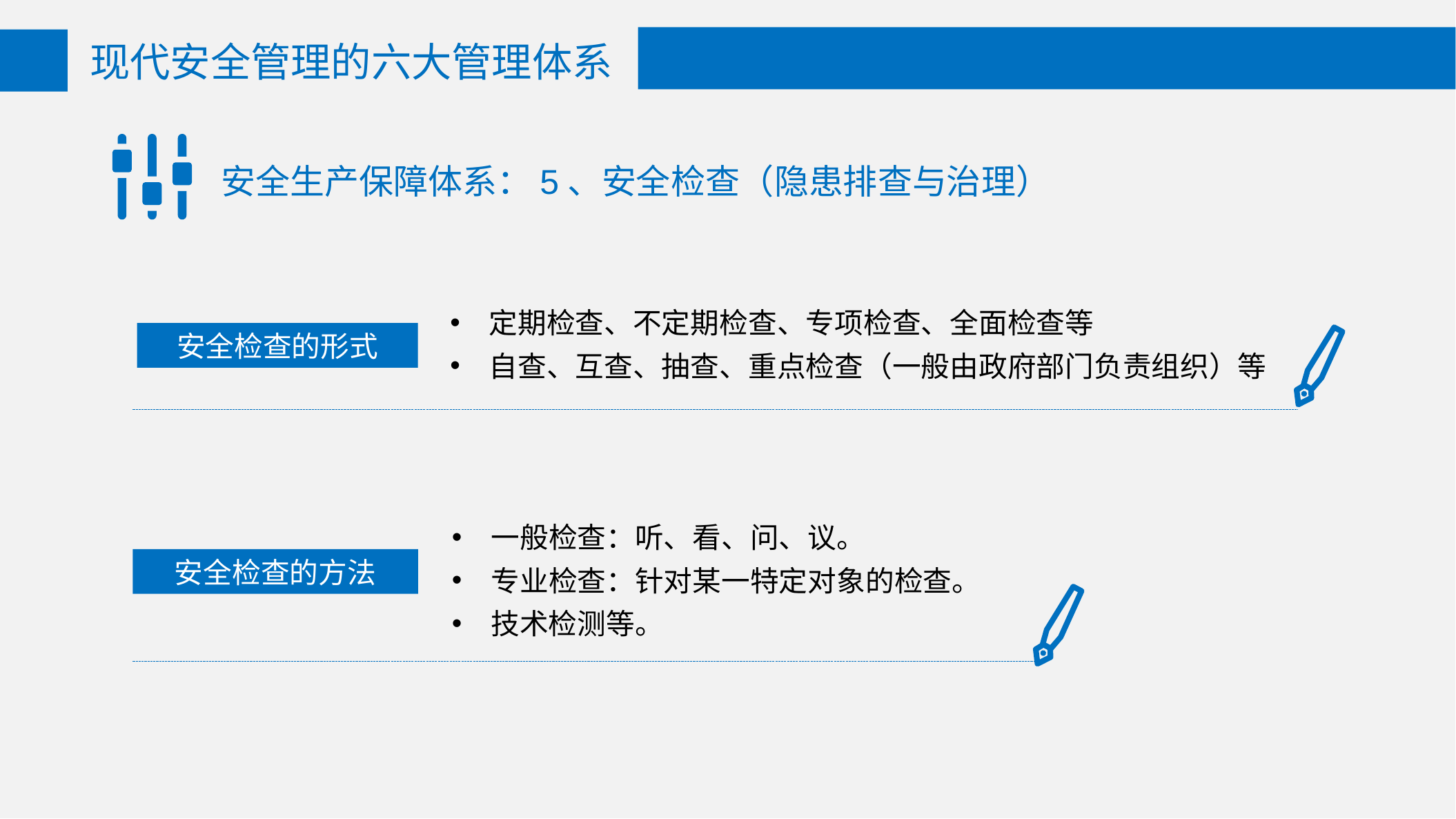

现代安全管理的六大管理体系

安全生产保障体系：5、安全检查（隐患排查与治理）
定期检查、不定期检查、专项检查、全面检查等
自查、互查、抽查、重点检查（一般由政府部门负责组织）等
安全检查的形式

一般检查：听、看、问、议。
专业检查：针对某一特定对象的检查。
技术检测等。
安全检查的方法